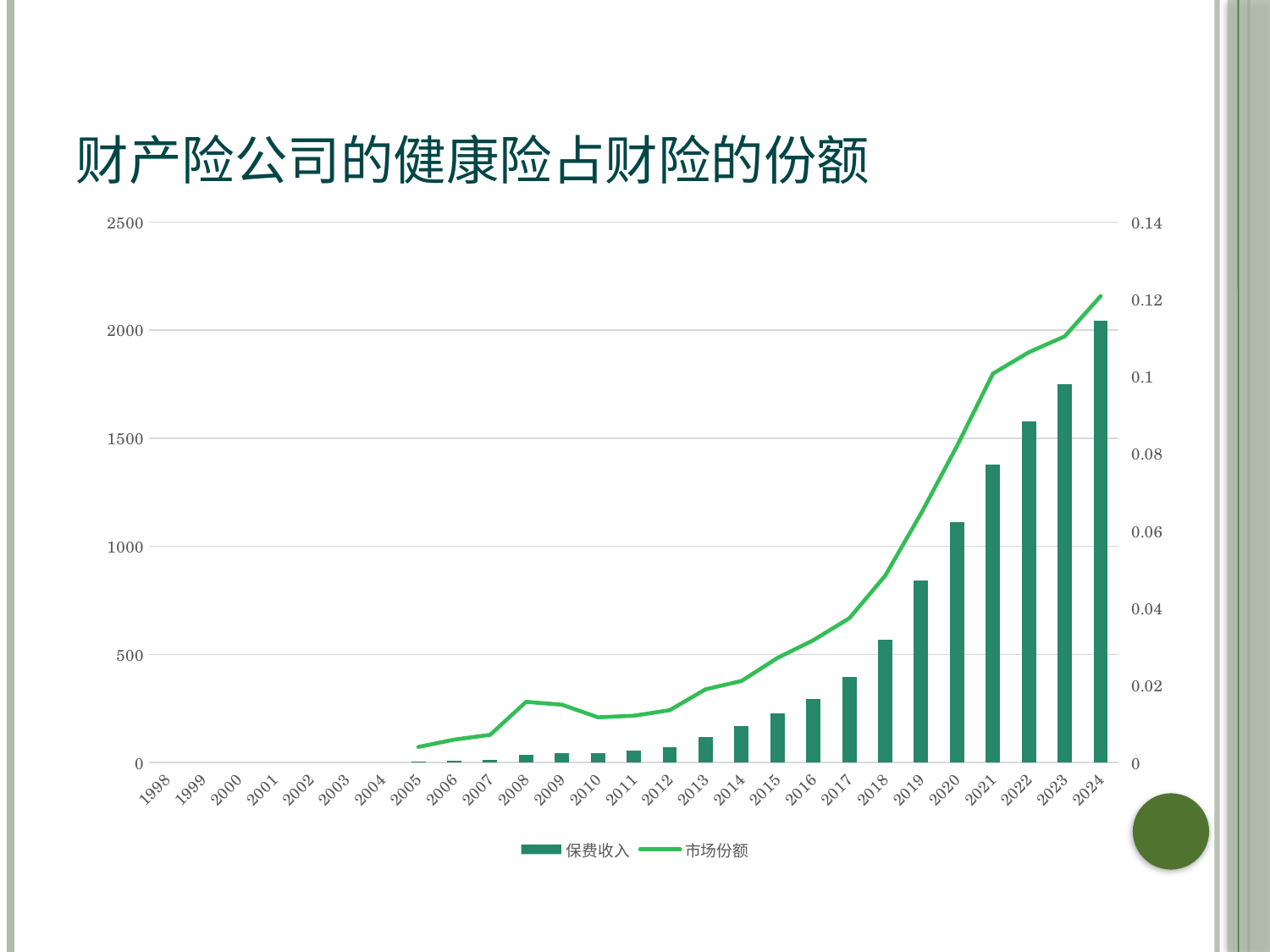

# 财产险公司的健康险占财险的份额

### Chart

| Category | 保费收入 | 市场份额 |
|---|---|---|
| 1998 | None | None |
| 1999 | None | None |
| 2000 | None | None |
| 2001 | None | None |
| 2002 | None | None |
| 2003 | None | None |
| 2004 | None | None |
| 2005 | 5.0 | 0.00405873805716327 |
| 2006 | 9.0 | 0.00596010701703266 |
| 2007 | 14.4 | 0.00720803696121175 |
| 2008 | 36.8 | 0.0157486380423758 |
| 2009 | 43.1 | 0.0149869776725328 |
| 2010 | 45.7 | 0.0117310634452876 |
| 2011 | 56.1 | 0.0121485895942241 |
| 2012 | 72.4 | 0.0135811199921965 |
| 2013 | 118.0 | 0.0189946975818784 |
| 2014 | 169.1 | 0.0211507985645975 |
| 2015 | 228.3 | 0.0271033917823181 |
| 2016 | 293.67 | 0.0316941766119058 |
| 2017 | 394.1 | 0.0373859259680877 |
| 2018 | 569.03 | 0.0484046037241508 |
| 2019 | 840.3 | 0.0645575163448906 |
| 2020 | 1114.0 | 0.0820082449941107 |
| 2021 | 1378.0 | 0.100760456273764 |
| 2022 | 1580.0 | 0.106275644043856 |
| 2023 | 1752.0 | 0.11041088984119 |
| 2024 | 2043.0 | 0.120837522919501 |